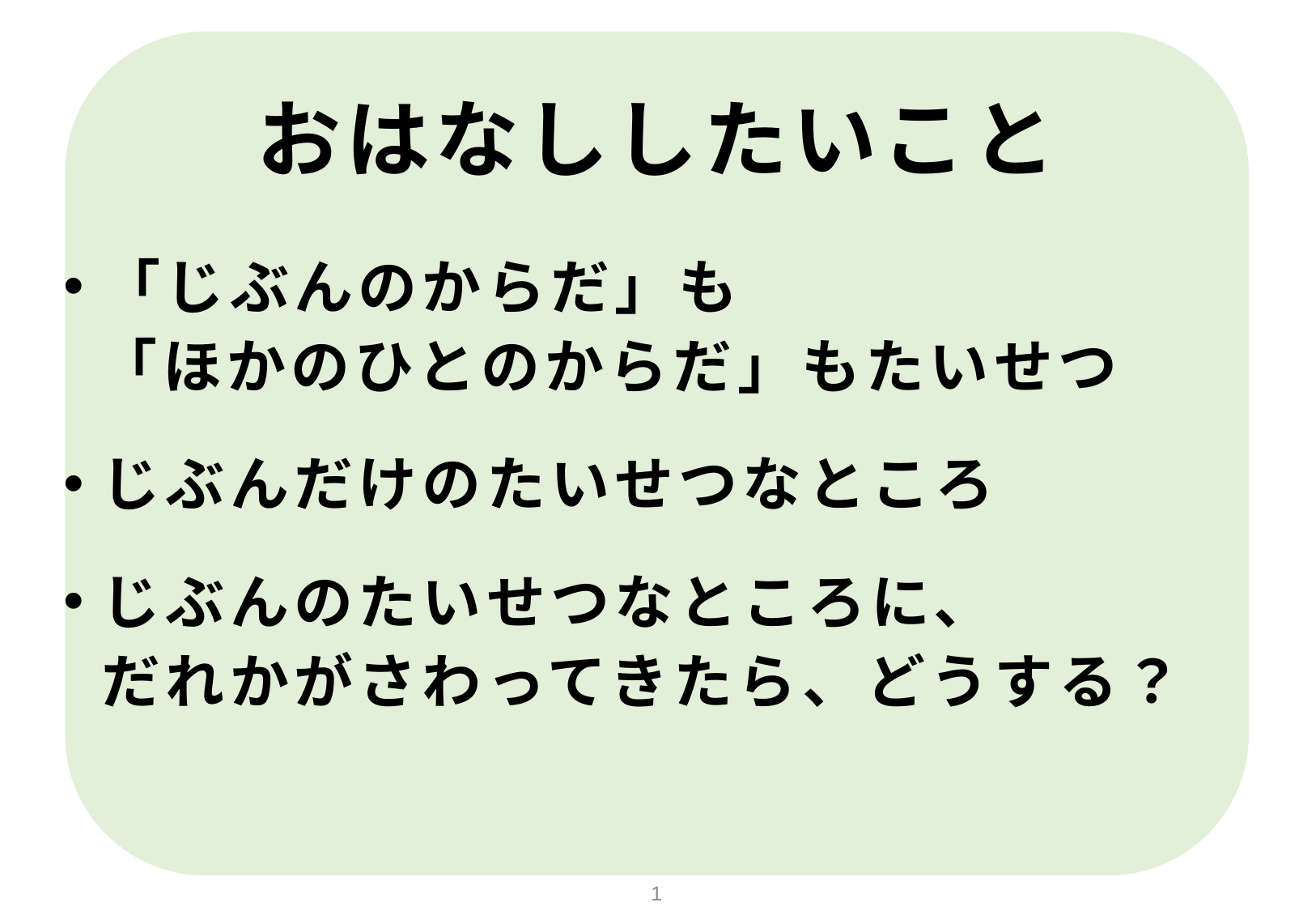

おはなししたいこと
「じぶんのからだ」も
「ほかのひとのからだ」もたいせつ

じぶんだけのたいせつなところ

じぶんのたいせつなところに、
だれかがさわってきたら、どうする？
1